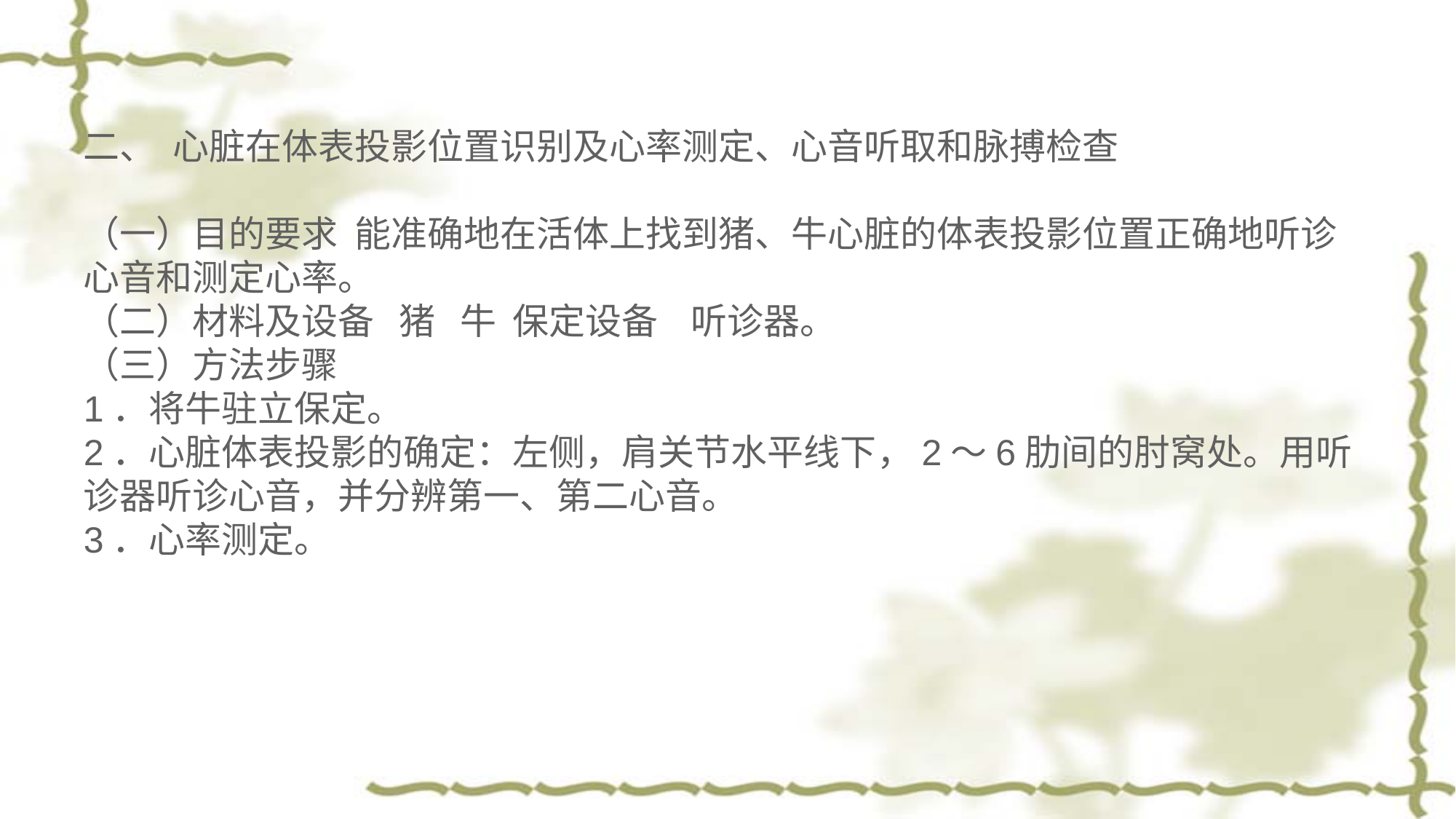

二、  心脏在体表投影位置识别及心率测定、心音听取和脉搏检查

（一）目的要求  能准确地在活体上找到猪、牛心脏的体表投影位置正确地听诊心音和测定心率。
（二）材料及设备   猪   牛  保定设备    听诊器。
（三）方法步骤
1．将牛驻立保定。
2．心脏体表投影的确定：左侧，肩关节水平线下，2～6肋间的肘窝处。用听诊器听诊心音，并分辨第一、第二心音。
3．心率测定。